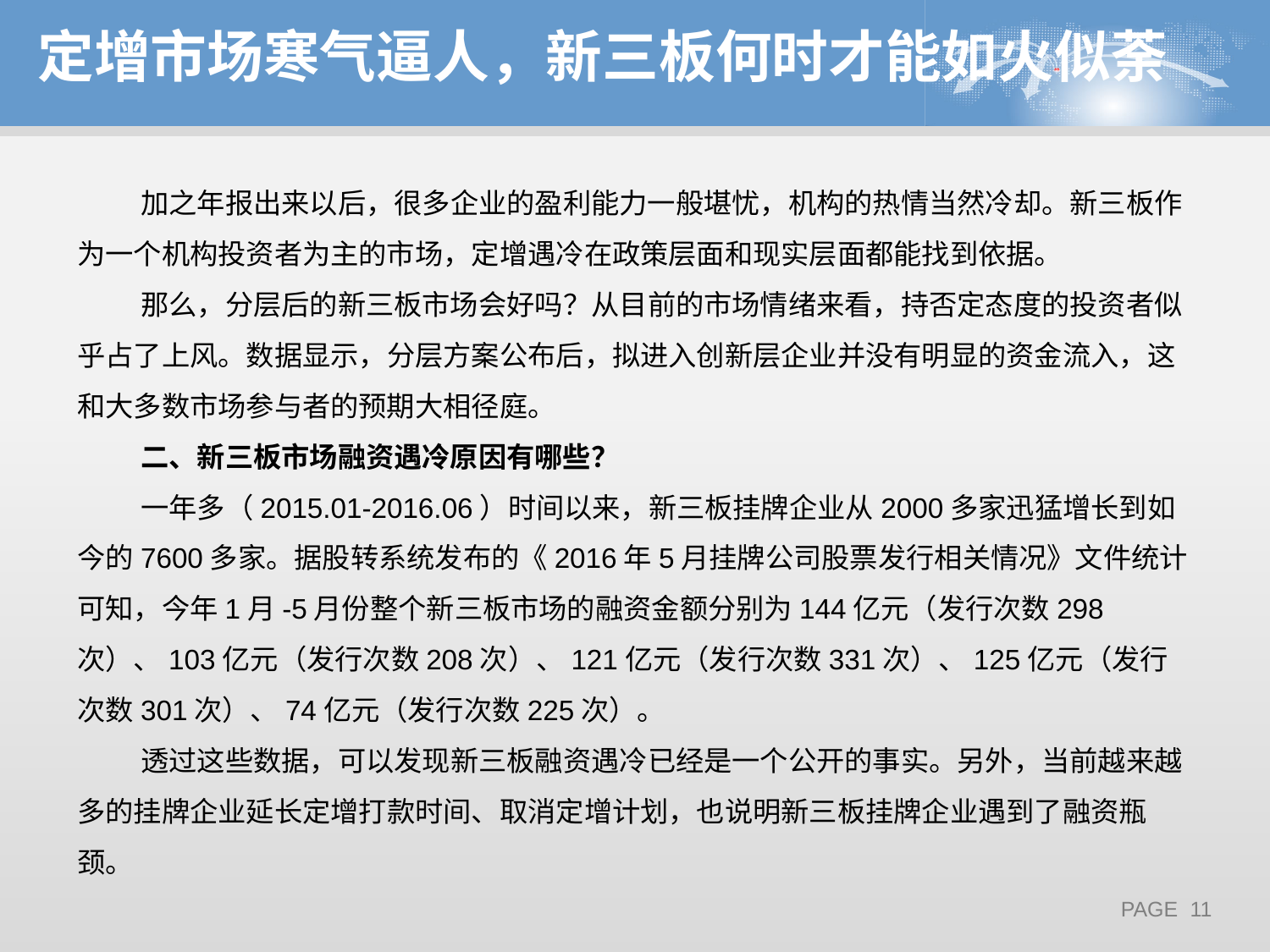

定增市场寒气逼人，新三板何时才能如火似荼
加之年报出来以后，很多企业的盈利能力一般堪忧，机构的热情当然冷却。新三板作为一个机构投资者为主的市场，定增遇冷在政策层面和现实层面都能找到依据。
那么，分层后的新三板市场会好吗？从目前的市场情绪来看，持否定态度的投资者似乎占了上风。数据显示，分层方案公布后，拟进入创新层企业并没有明显的资金流入，这和大多数市场参与者的预期大相径庭。
二、新三板市场融资遇冷原因有哪些？
一年多（2015.01-2016.06）时间以来，新三板挂牌企业从2000多家迅猛增长到如今的7600多家。据股转系统发布的《2016年5月挂牌公司股票发行相关情况》文件统计可知，今年1月-5月份整个新三板市场的融资金额分别为144亿元（发行次数298次）、103亿元（发行次数208次）、121亿元（发行次数331次）、125亿元（发行次数301次）、74亿元（发行次数225次）。
透过这些数据，可以发现新三板融资遇冷已经是一个公开的事实。另外，当前越来越多的挂牌企业延长定增打款时间、取消定增计划，也说明新三板挂牌企业遇到了融资瓶颈。